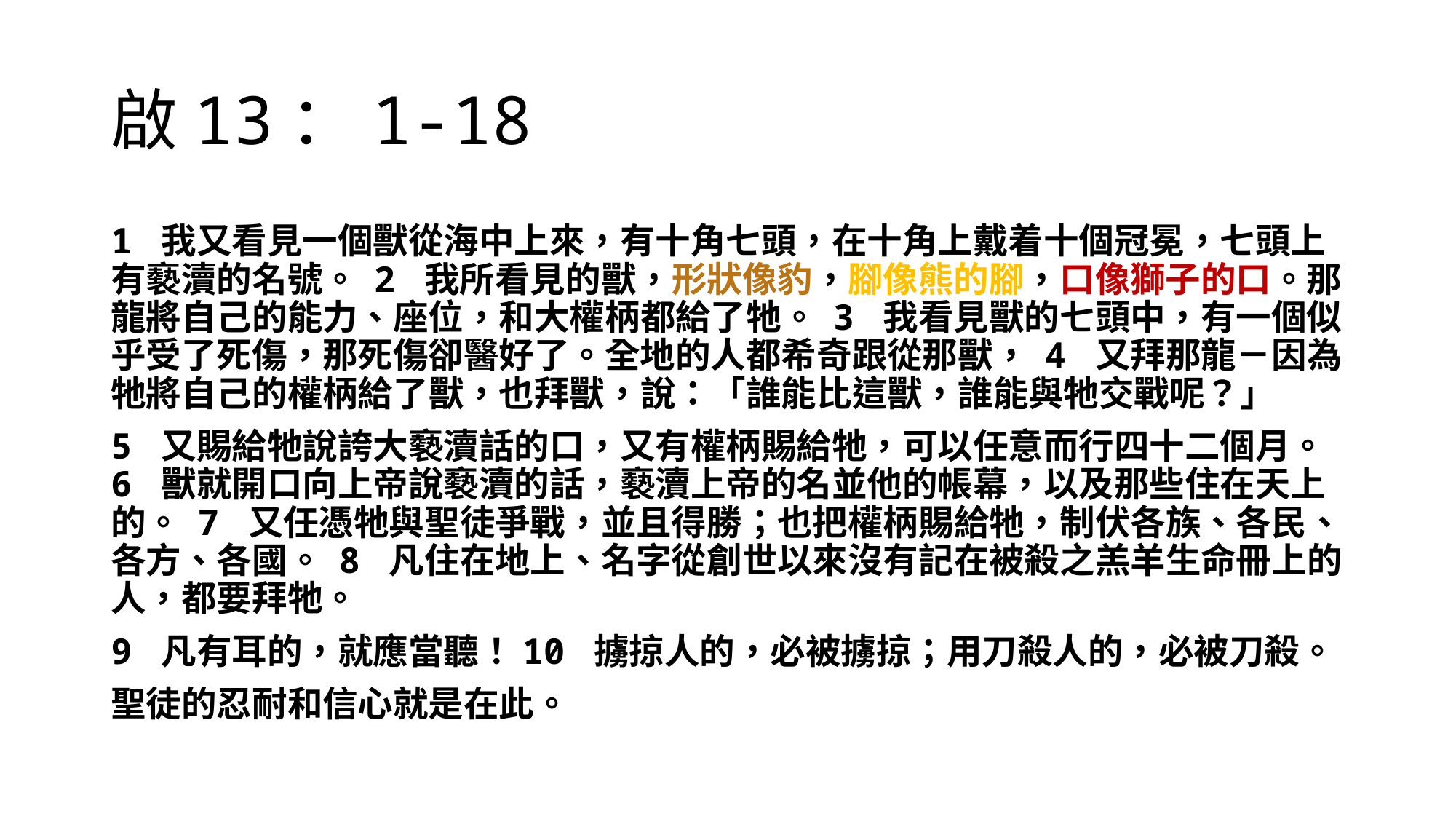

# 啟13：1-18
1 我又看見一個獸從海中上來，有十角七頭，在十角上戴着十個冠冕，七頭上有褻瀆的名號。 2 我所看見的獸，形狀像豹，腳像熊的腳，口像獅子的口。那龍將自己的能力、座位，和大權柄都給了牠。 3 我看見獸的七頭中，有一個似乎受了死傷，那死傷卻醫好了。全地的人都希奇跟從那獸， 4 又拜那龍－因為牠將自己的權柄給了獸，也拜獸，說：「誰能比這獸，誰能與牠交戰呢？」
5 又賜給牠說誇大褻瀆話的口，又有權柄賜給牠，可以任意而行四十二個月。 6 獸就開口向上帝說褻瀆的話，褻瀆上帝的名並他的帳幕，以及那些住在天上的。 7 又任憑牠與聖徒爭戰，並且得勝；也把權柄賜給牠，制伏各族、各民、各方、各國。 8 凡住在地上、名字從創世以來沒有記在被殺之羔羊生命冊上的人，都要拜牠。
9 凡有耳的，就應當聽！10 擄掠人的，必被擄掠；用刀殺人的，必被刀殺。
聖徒的忍耐和信心就是在此。